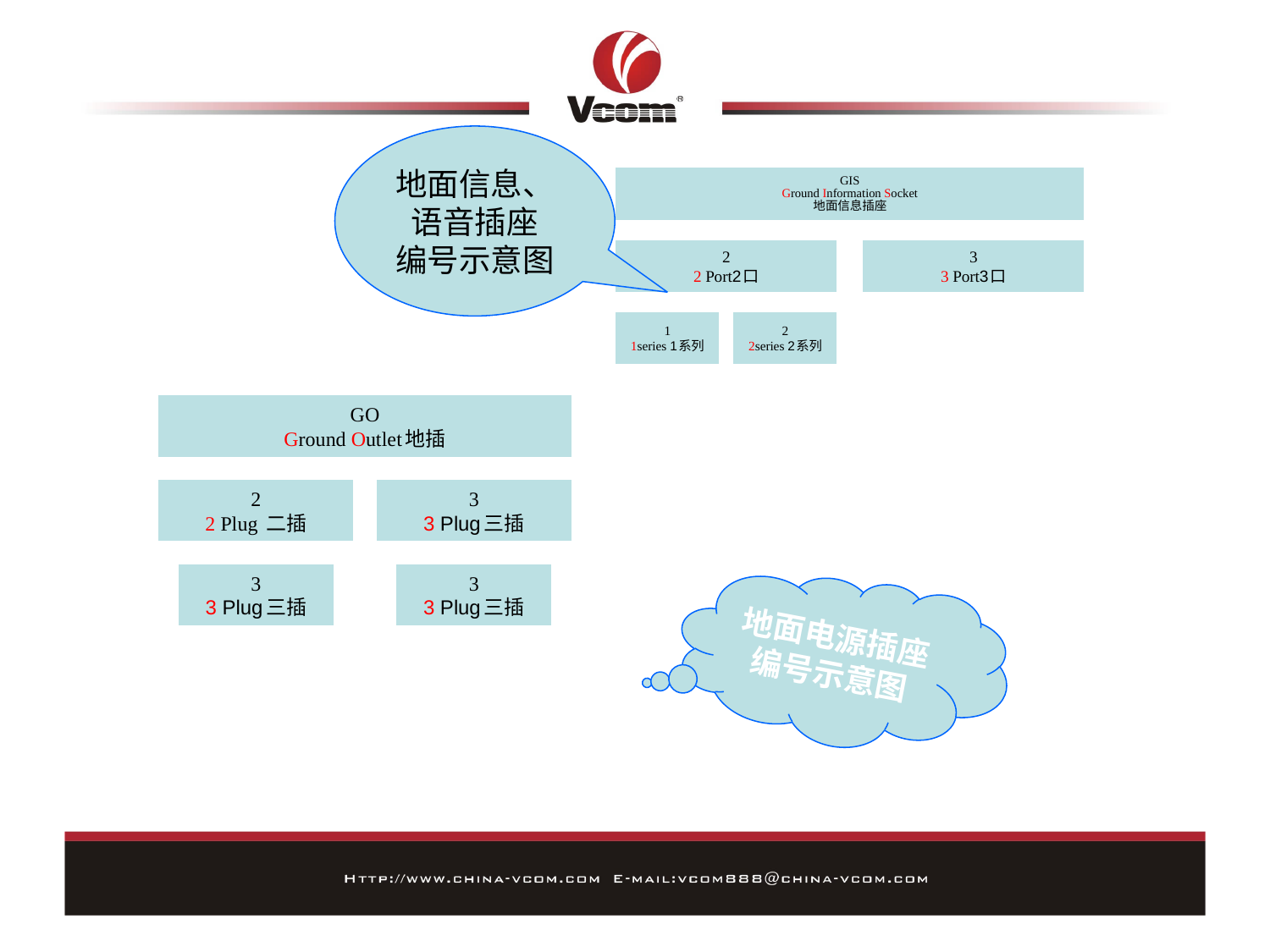

地面信息、语音插座
编号示意图
GIS
Ground Information Socket
地面信息插座
2
2 Port2口
1
1series 1系列
2
2series 2系列
3
3 Port3口
GO
Ground Outlet地插
2
2 Plug 二插
3
3 Plug三插
3
3 Plug三插
3
3 Plug三插
地面电源插座
编号示意图